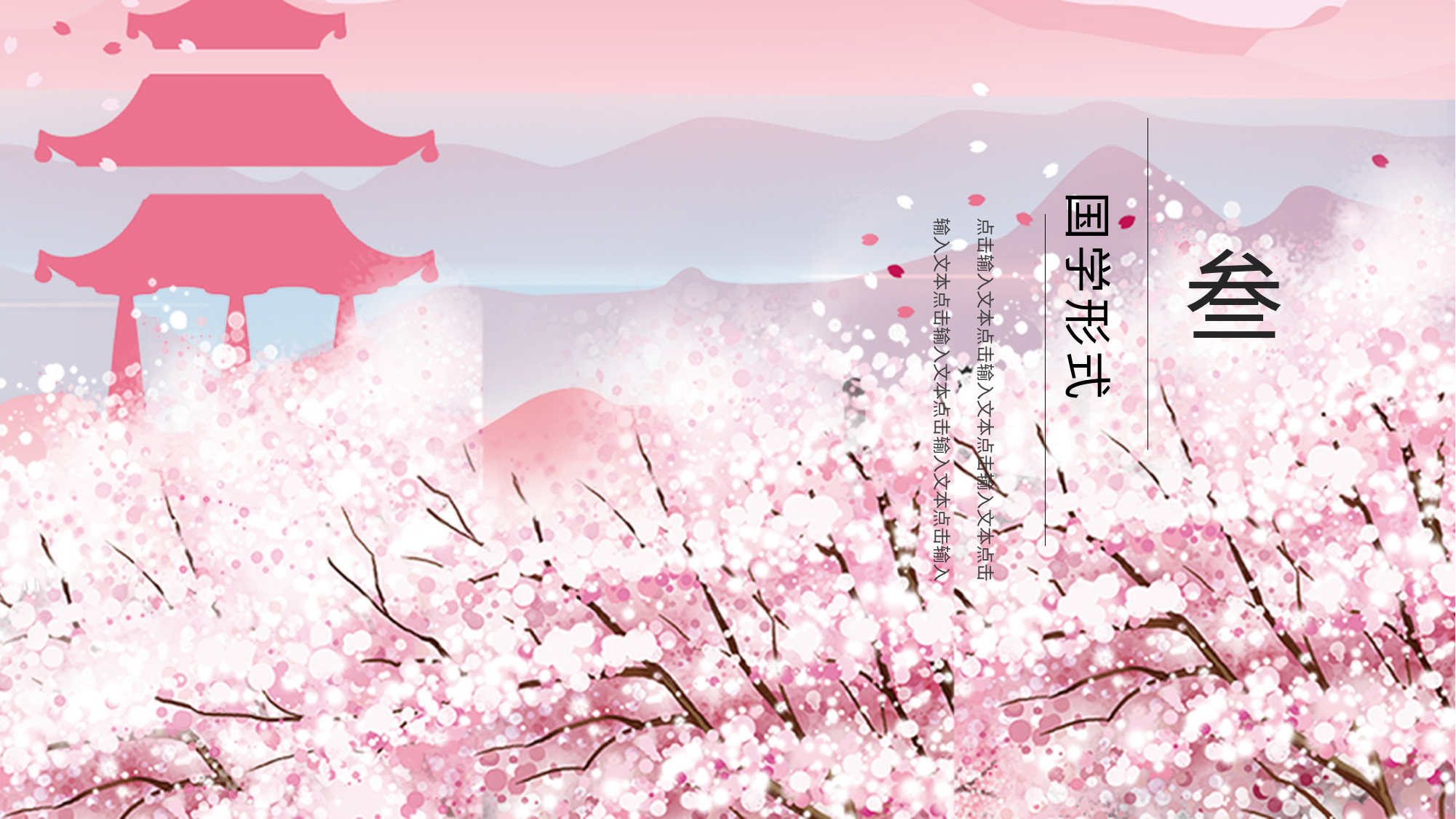

国学形式
点击输入文本点击输入文本点击输入文本点击输入文本点击输入文本点击输入文本点击输入
叁